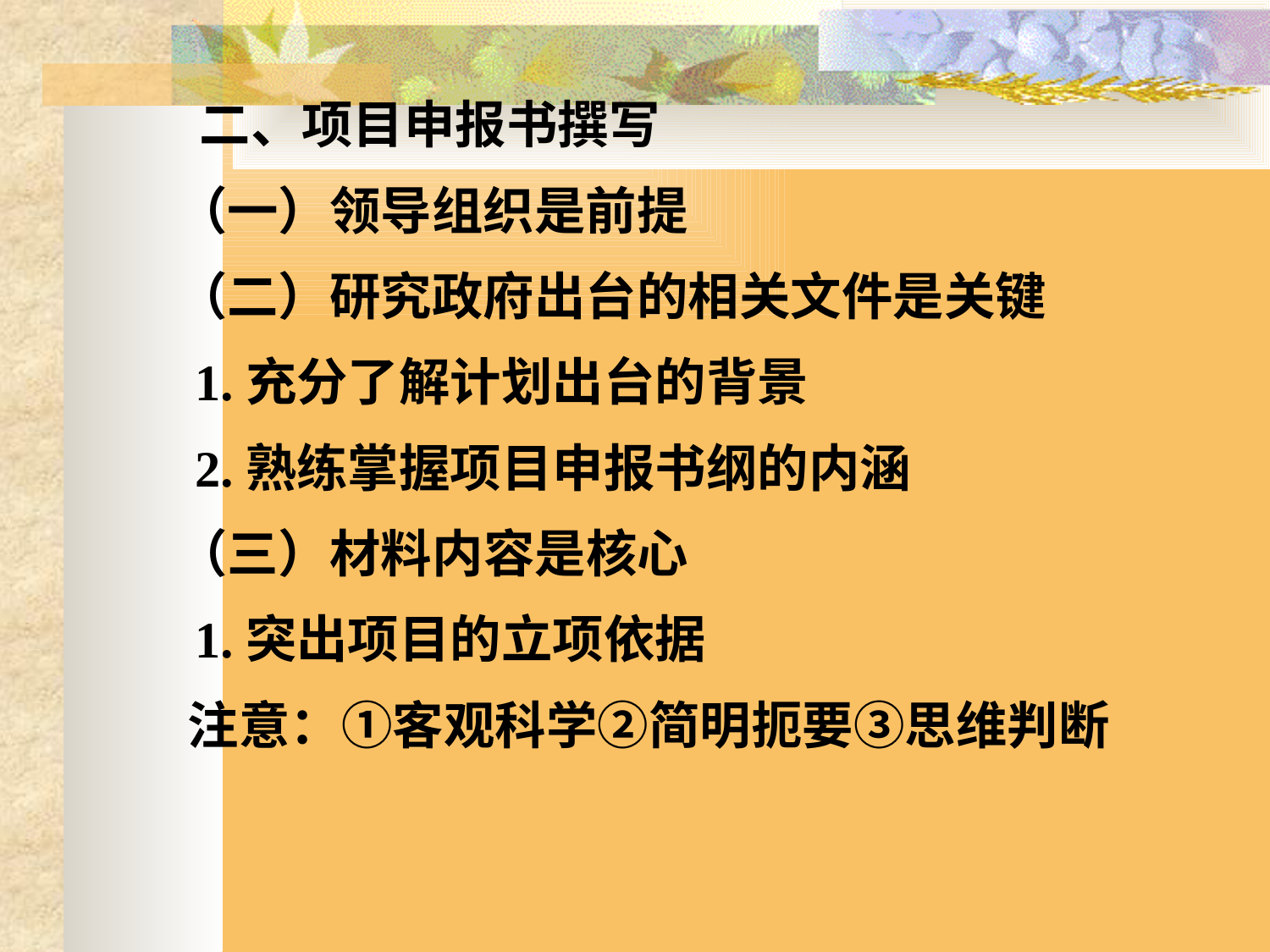

二、项目申报书撰写
    （一）领导组织是前提
    （二）研究政府出台的相关文件是关键
      1.充分了解计划出台的背景
      2.熟练掌握项目申报书纲的内涵
    （三）材料内容是核心
      1.突出项目的立项依据
     注意：①客观科学②简明扼要③思维判断